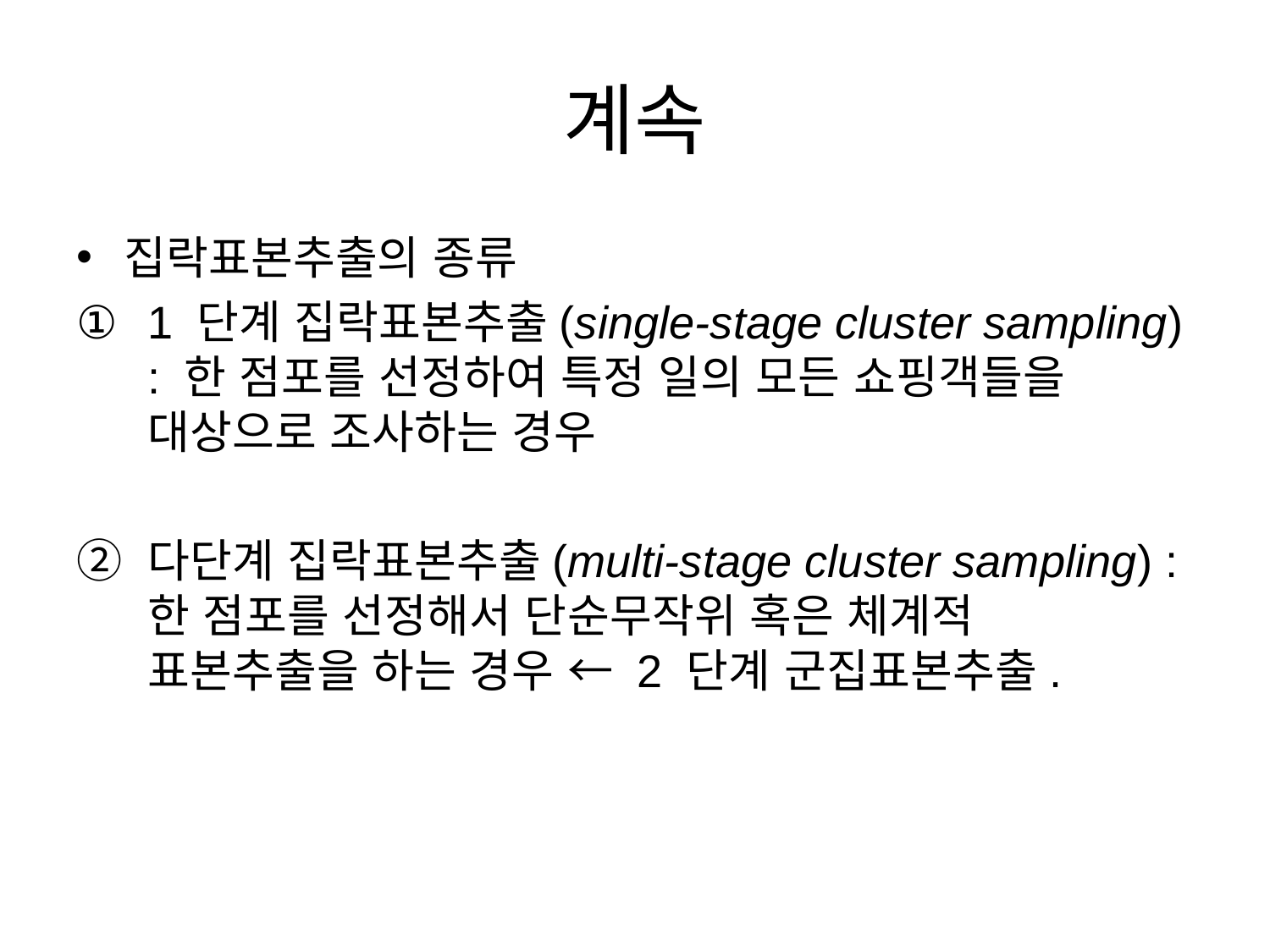

# 계속
집락표본추출의 종류
1 단계 집락표본추출(single-stage cluster sampling) : 한 점포를 선정하여 특정 일의 모든 쇼핑객들을 대상으로 조사하는 경우

다단계 집락표본추출(multi-stage cluster sampling) : 한 점포를 선정해서 단순무작위 혹은 체계적 표본추출을 하는 경우 ← 2 단계 군집표본추출.